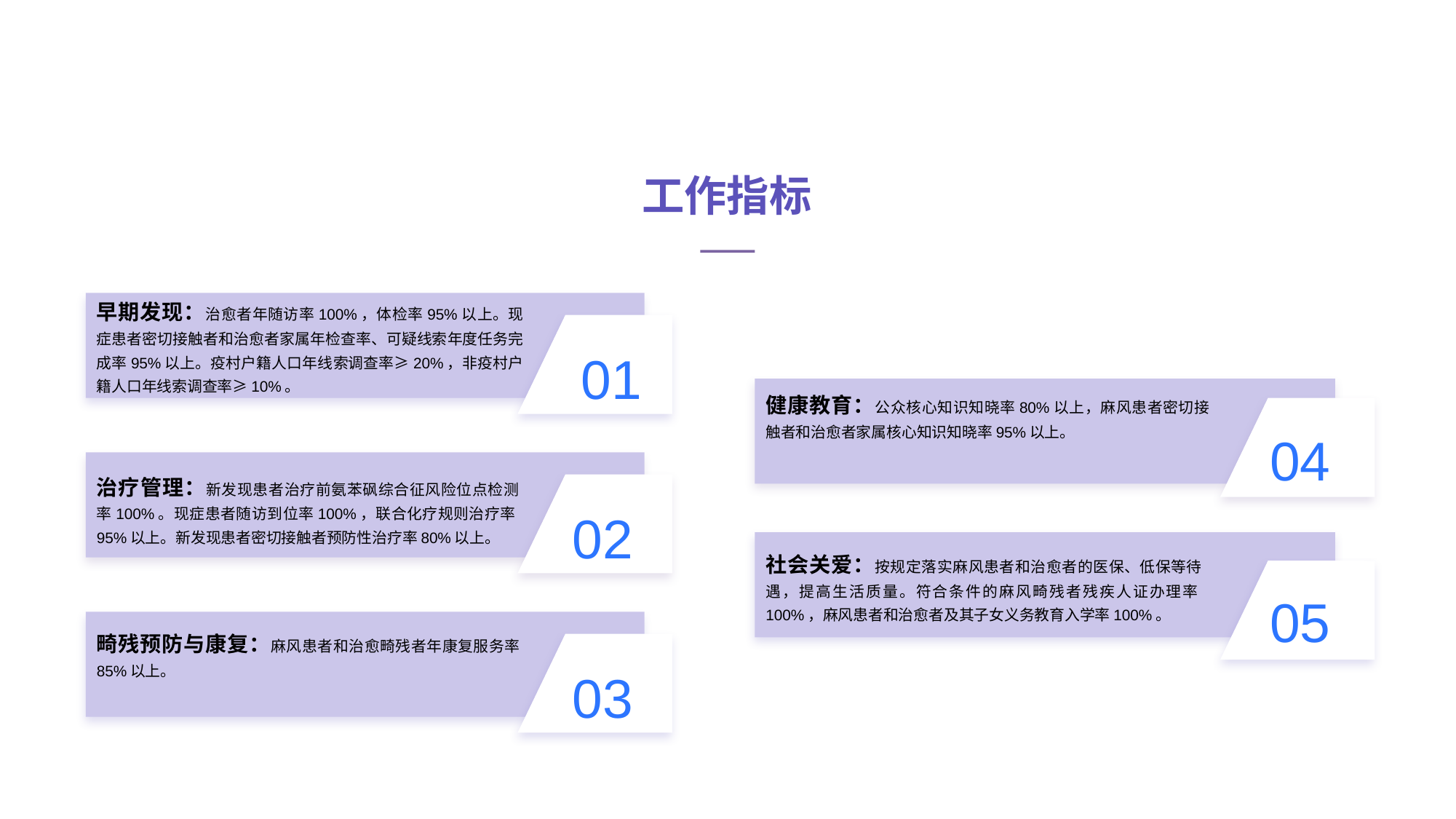

工作指标

早期发现：治愈者年随访率100%，体检率95%以上。现症患者密切接触者和治愈者家属年检查率、可疑线索年度任务完成率95%以上。疫村户籍人口年线索调查率≥20%，非疫村户籍人口年线索调查率≥10%。

01

健康教育：公众核心知识知晓率80%以上，麻风患者密切接触者和治愈者家属核心知识知晓率95%以上。

04

治疗管理：新发现患者治疗前氨苯砜综合征风险位点检测率100%。现症患者随访到位率100%，联合化疗规则治疗率95%以上。新发现患者密切接触者预防性治疗率80%以上。

02

社会关爱：按规定落实麻风患者和治愈者的医保、低保等待遇，提高生活质量。符合条件的麻风畸残者残疾人证办理率100%，麻风患者和治愈者及其子女义务教育入学率100%。

05

畸残预防与康复：麻风患者和治愈畸残者年康复服务率85%以上。

03